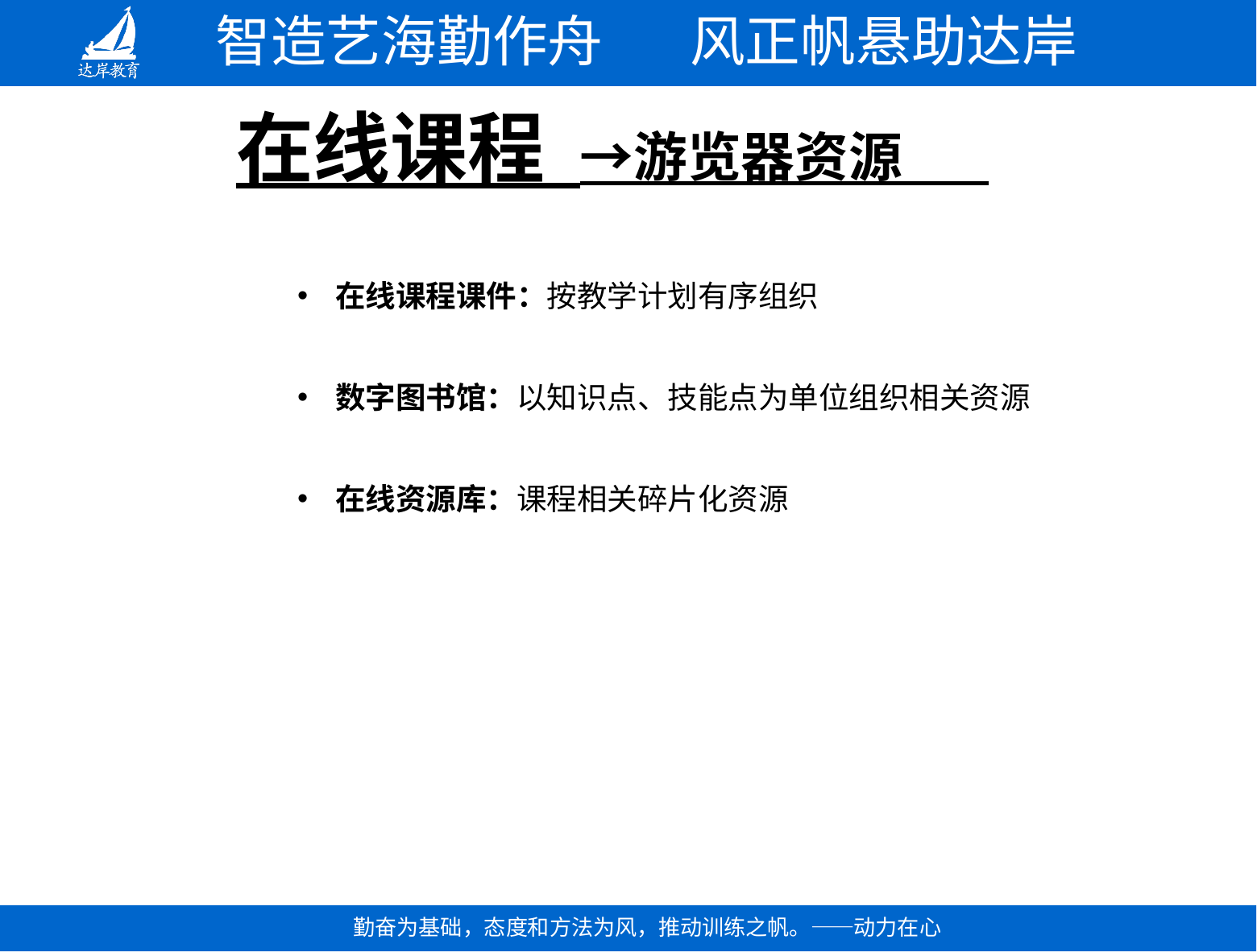

# 在线课程  →游览器资源
在线课程课件：按教学计划有序组织

数字图书馆：以知识点、技能点为单位组织相关资源

在线资源库：课程相关碎片化资源